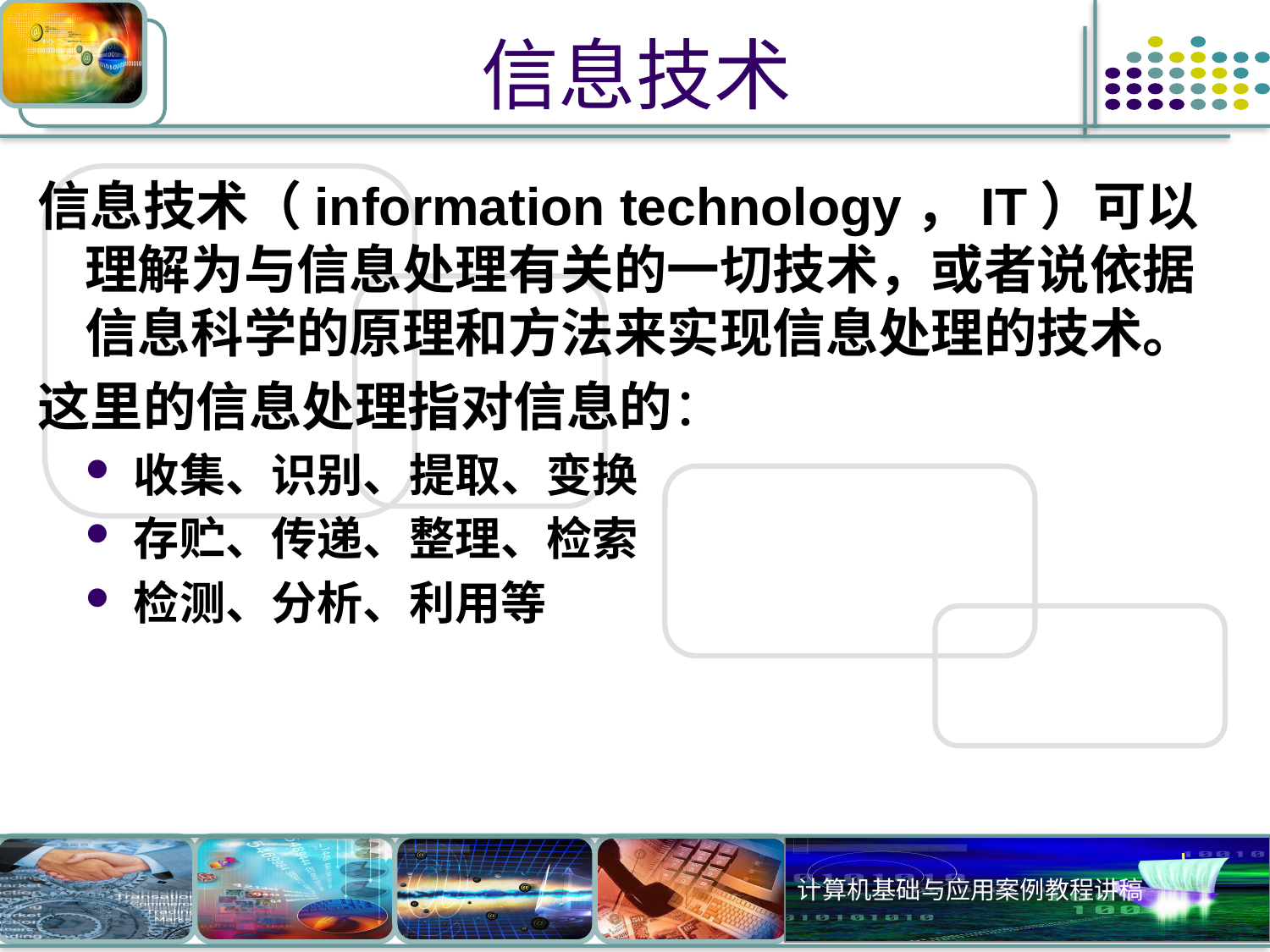

# 信息技术
信息技术（information technology，IT）可以理解为与信息处理有关的一切技术，或者说依据信息科学的原理和方法来实现信息处理的技术。
这里的信息处理指对信息的：
收集、识别、提取、变换
存贮、传递、整理、检索
检测、分析、利用等